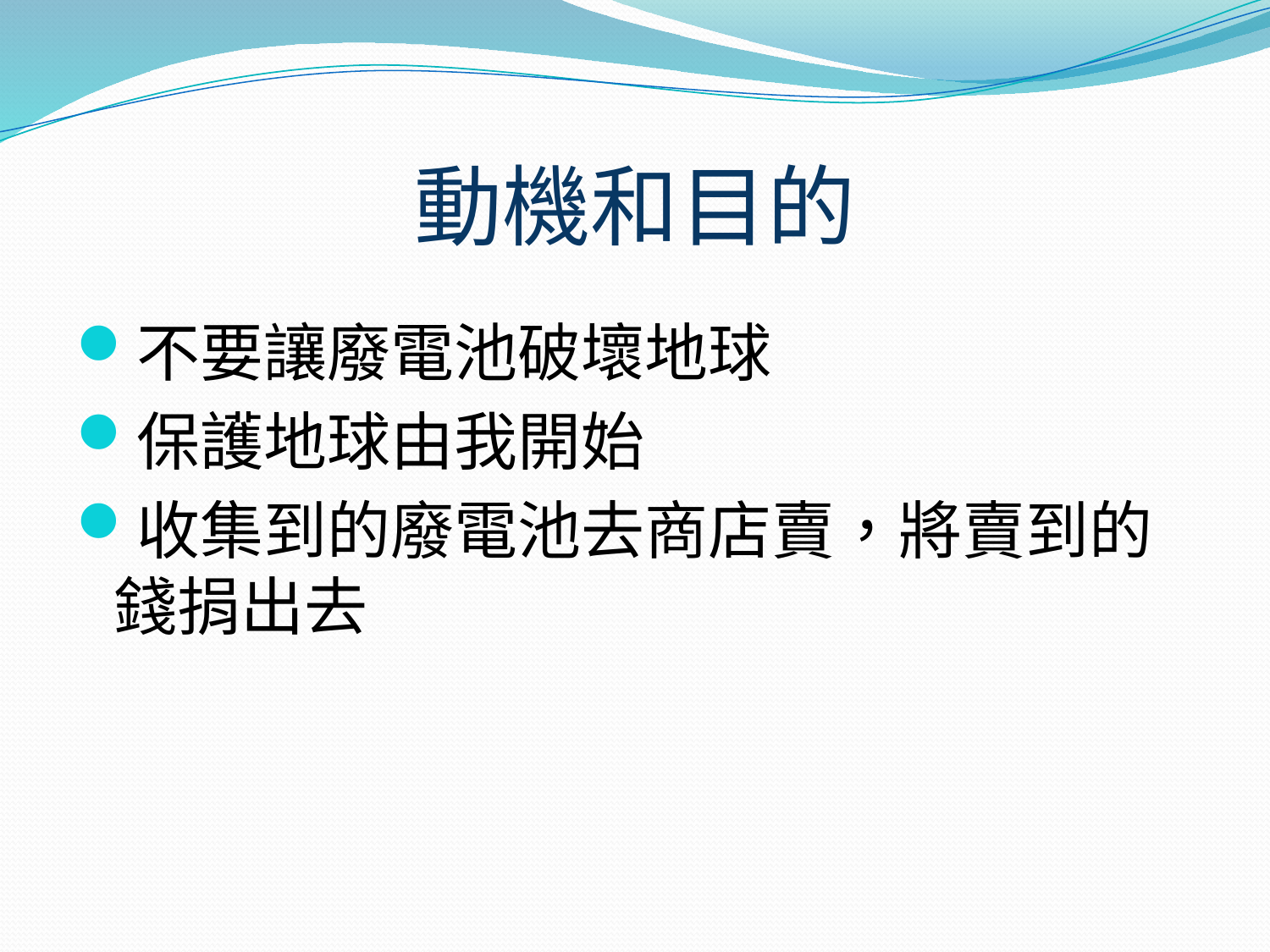

# 動機和目的
不要讓廢電池破壞地球
保護地球由我開始
收集到的廢電池去商店賣，將賣到的錢捐出去